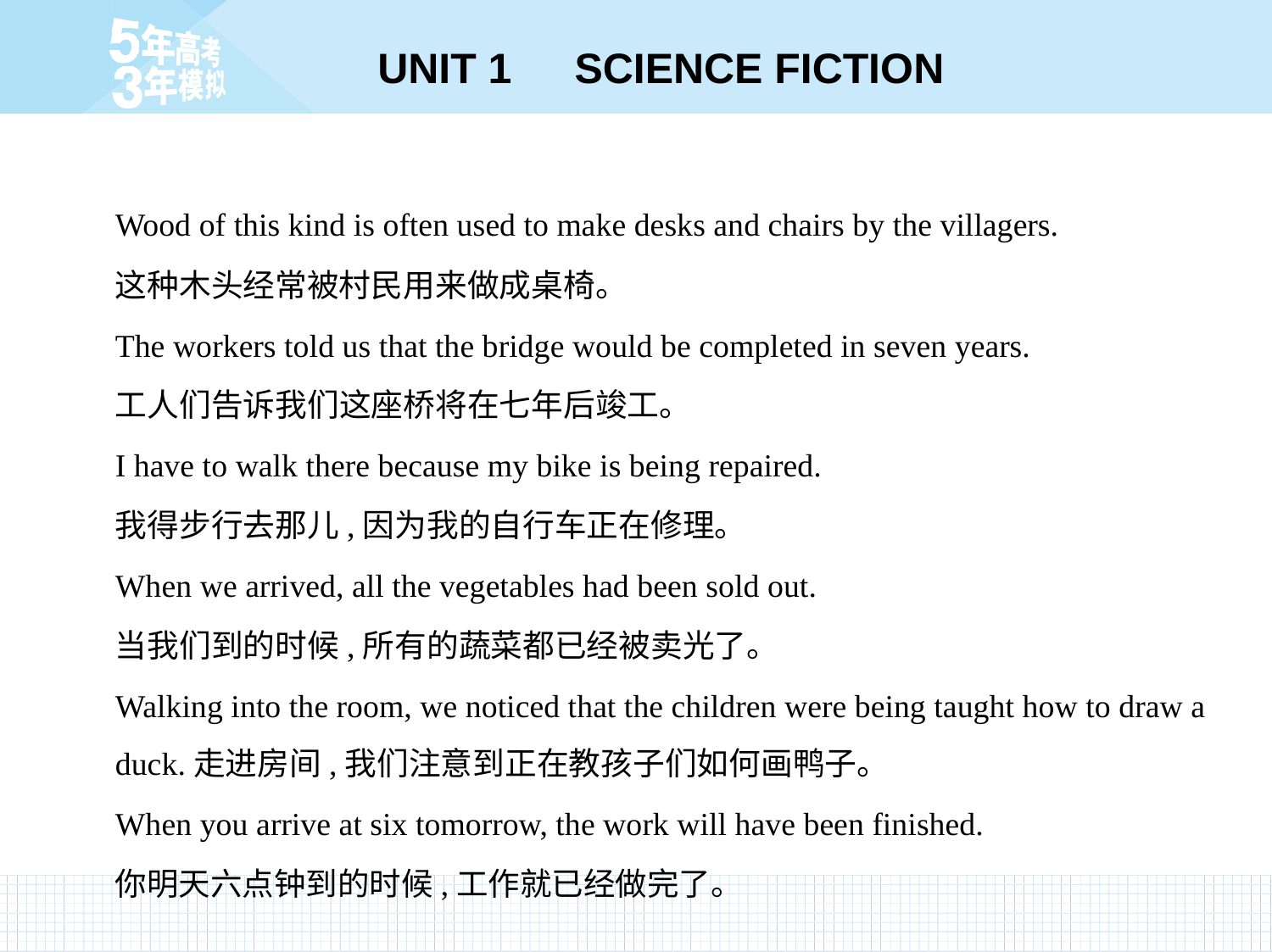

Wood of this kind is often used to make desks and chairs by the villagers.
这种木头经常被村民用来做成桌椅。
The workers told us that the bridge would be completed in seven years.
工人们告诉我们这座桥将在七年后竣工。
I have to walk there because my bike is being repaired.
我得步行去那儿,因为我的自行车正在修理。
When we arrived, all the vegetables had been sold out.
当我们到的时候,所有的蔬菜都已经被卖光了。
Walking into the room, we noticed that the children were being taught how to draw a
duck.走进房间,我们注意到正在教孩子们如何画鸭子。
When you arrive at six tomorrow, the work will have been finished.
你明天六点钟到的时候,工作就已经做完了。